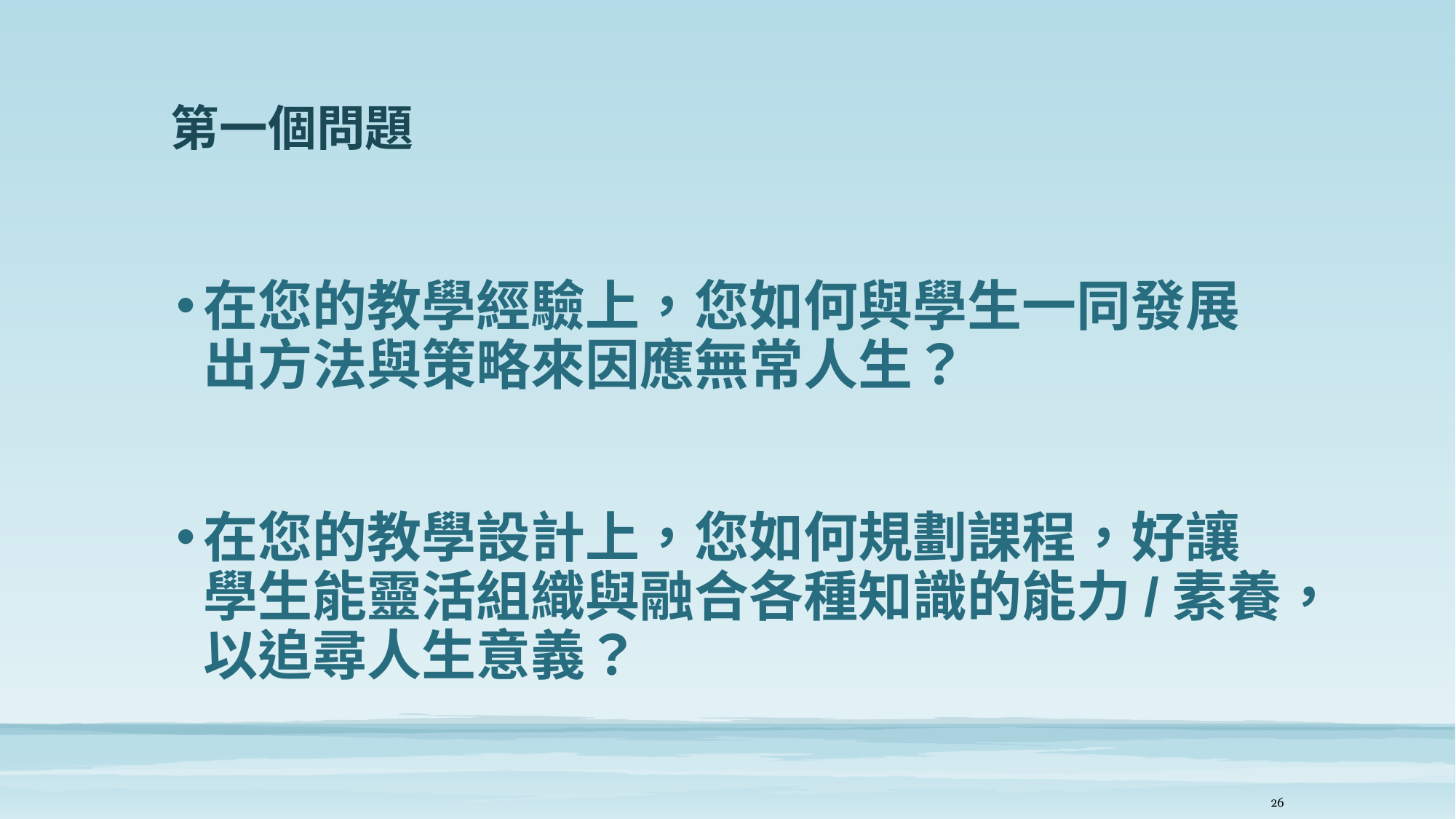

# 第一個問題

在您的教學經驗上，您如何與學生一同發展出方法與策略來因應無常人生？

在您的教學設計上，您如何規劃課程，好讓學生能靈活組織與融合各種知識的能力/素養，以追尋人生意義？

26